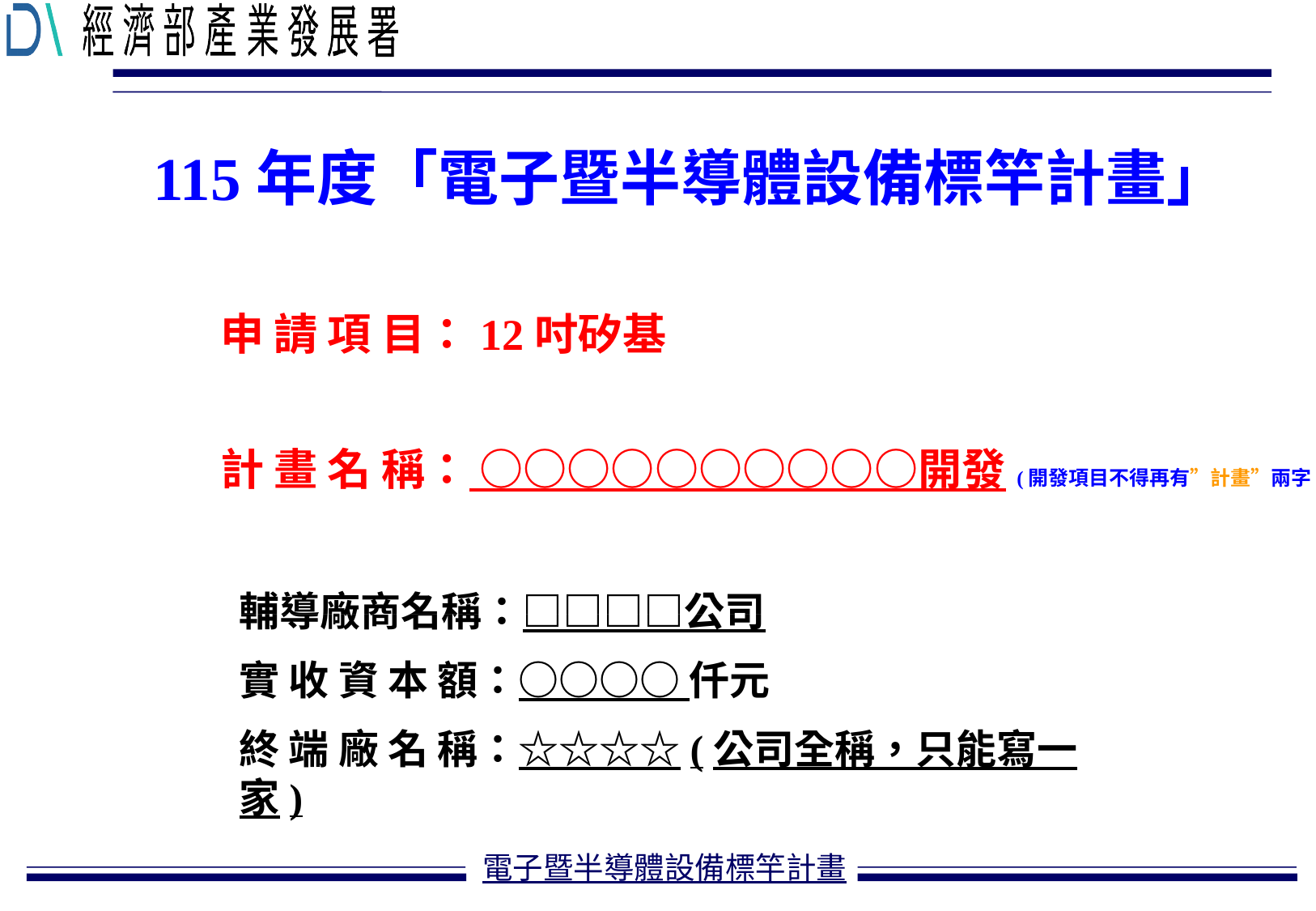

# 115年度「電子暨半導體設備標竿計畫」
申 請 項 目：12吋矽基
計 畫 名 稱： ○○○○○○○○○○開發(開發項目不得再有”計畫”兩字)
輔導廠商名稱：□□□□公司
實 收 資 本 額：○○○○ 仟元
終 端 廠 名 稱：☆☆☆☆(公司全稱，只能寫一家)